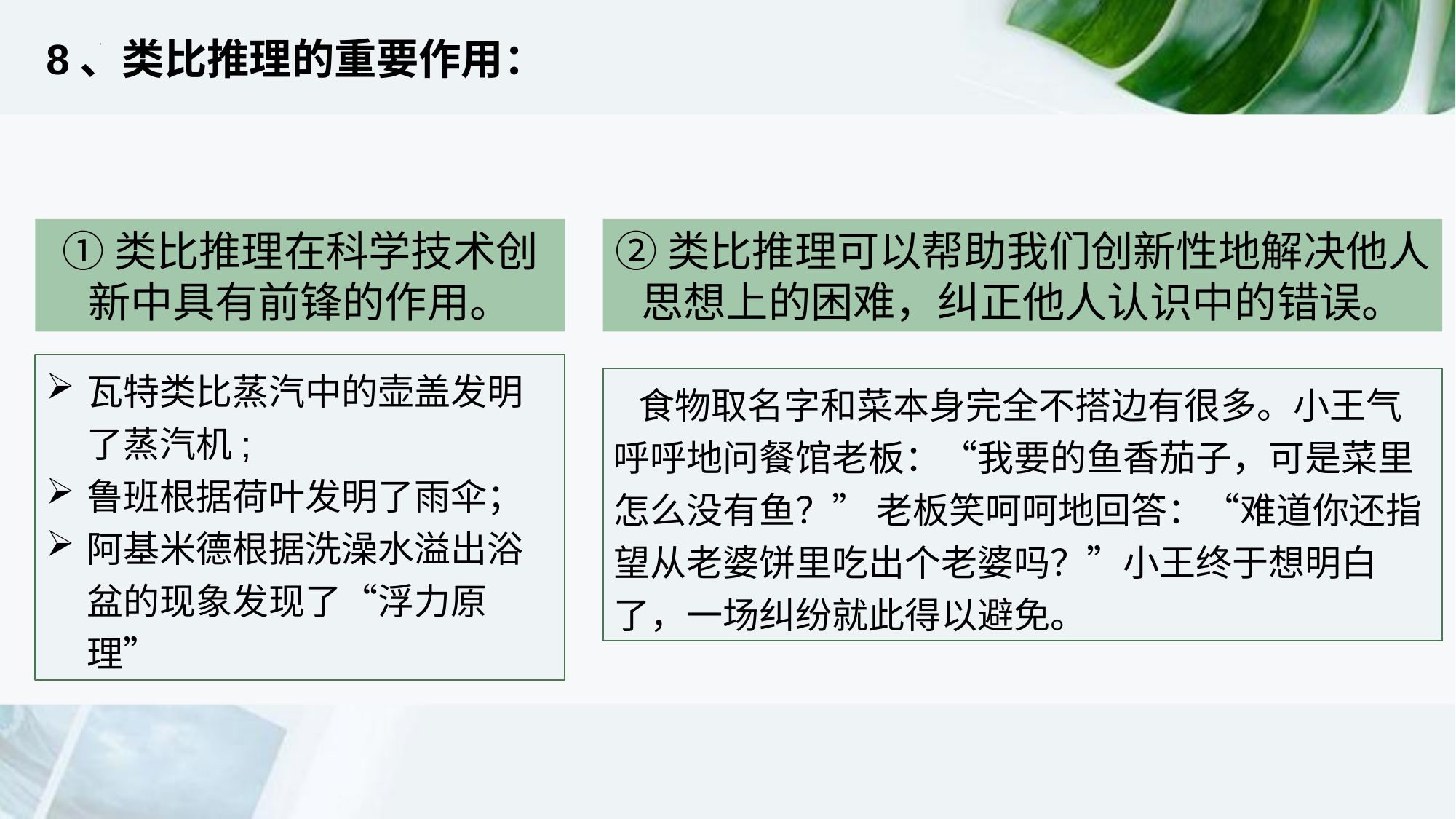

8、类比推理的重要作用：
①类比推理在科学技术创新中具有前锋的作用。
②类比推理可以帮助我们创新性地解决他人思想上的困难，纠正他人认识中的错误。
瓦特类比蒸汽中的壶盖发明了蒸汽机;
鲁班根据荷叶发明了雨伞；
阿基米德根据洗澡水溢出浴盆的现象发现了“浮力原理”
  食物取名字和菜本身完全不搭边有很多。小王气呼呼地问餐馆老板：“我要的鱼香茄子，可是菜里怎么没有鱼？” 老板笑呵呵地回答：“难道你还指望从老婆饼里吃出个老婆吗？”小王终于想明白了，一场纠纷就此得以避免。